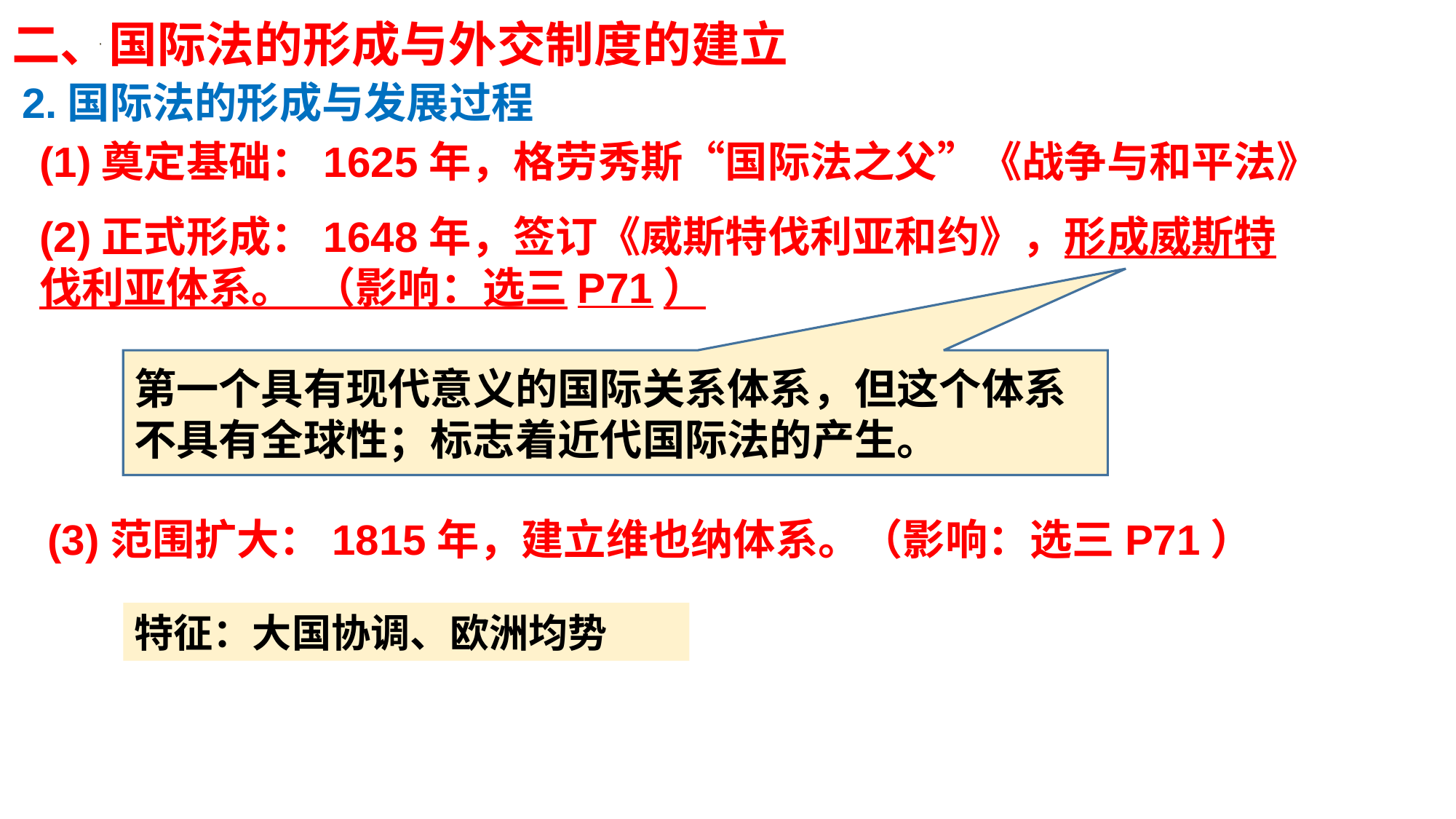

二、国际法的形成与外交制度的建立
2.国际法的形成与发展过程
(1)奠定基础：1625年，格劳秀斯“国际法之父”《战争与和平法》
(2)正式形成：1648年，签订《威斯特伐利亚和约》，形成威斯特伐利亚体系。  （影响：选三P71）
第一个具有现代意义的国际关系体系，但这个体系不具有全球性；标志着近代国际法的产生。
(3)范围扩大：1815年，建立维也纳体系。（影响：选三P71）
特征：大国协调、欧洲均势